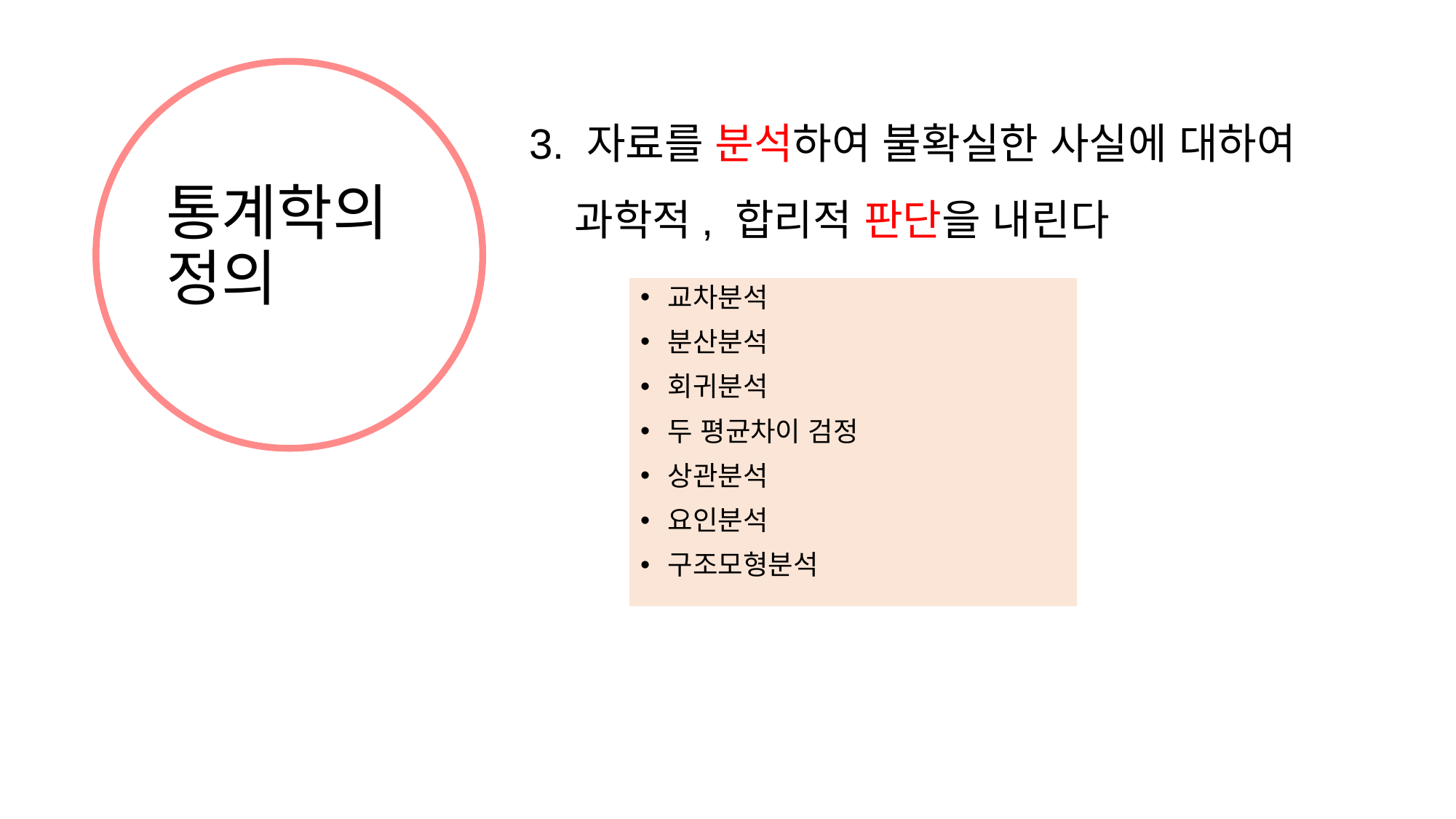

관심을 갖는 어떤 대상에서 자료를 수
3. 자료를 분석하여 불확실한 사실에 대하여
   과학적, 합리적 판단을 내린다

# 통계학의 정의
교차분석
분산분석
회귀분석
두 평균차이 검정
상관분석
요인분석
구조모형분석